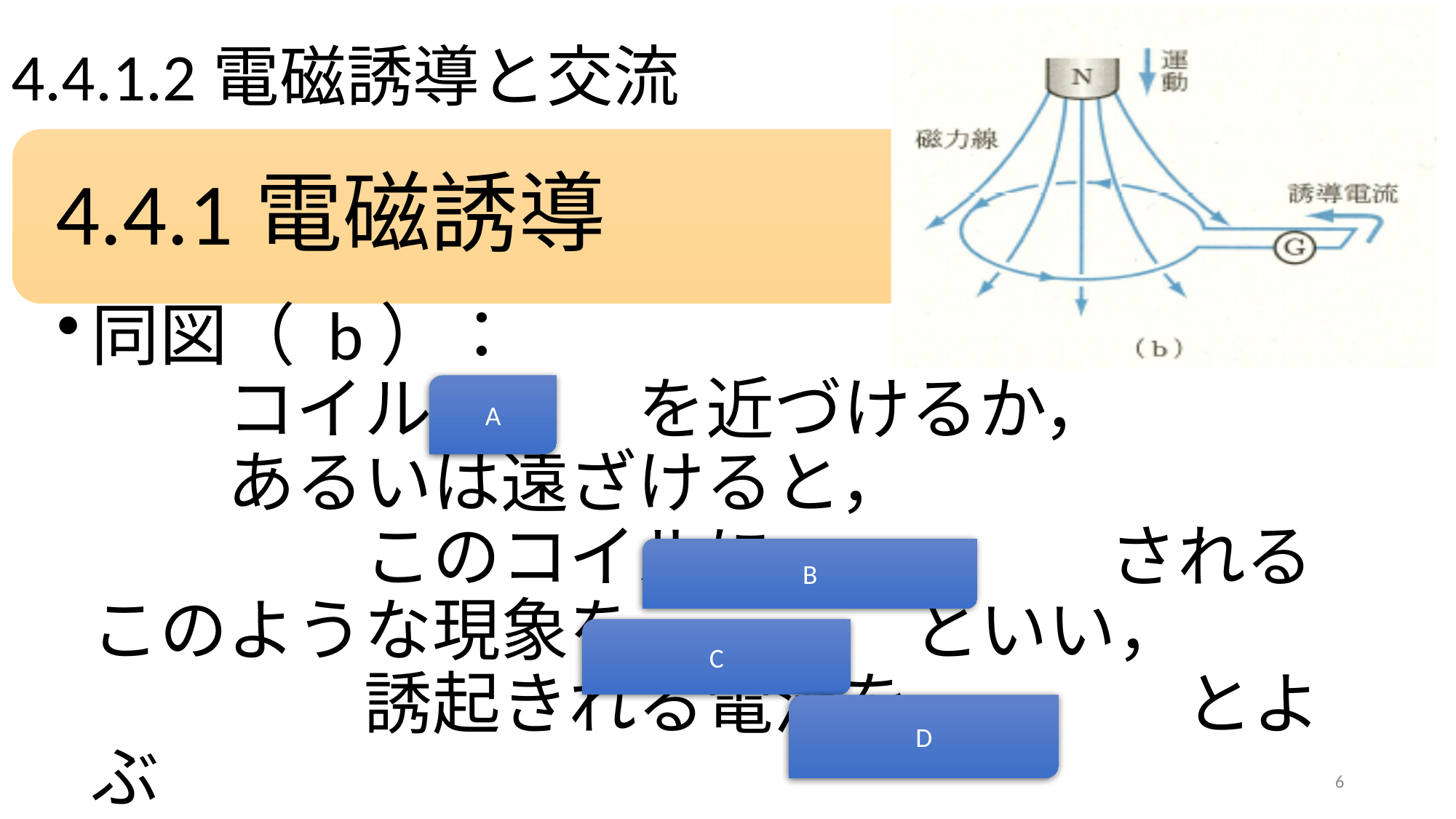

# 4.4.1.2電磁誘導と交流

4.4.1電磁誘導
同図（ b）：
　　コイルに         を近づけるか，
　　あるいは遠ざけると，
　　　　このコイルに                      される
このような現象を                  といい，
　　　　誘起きれる電流を                  とよぶ

A
B
C
D
6